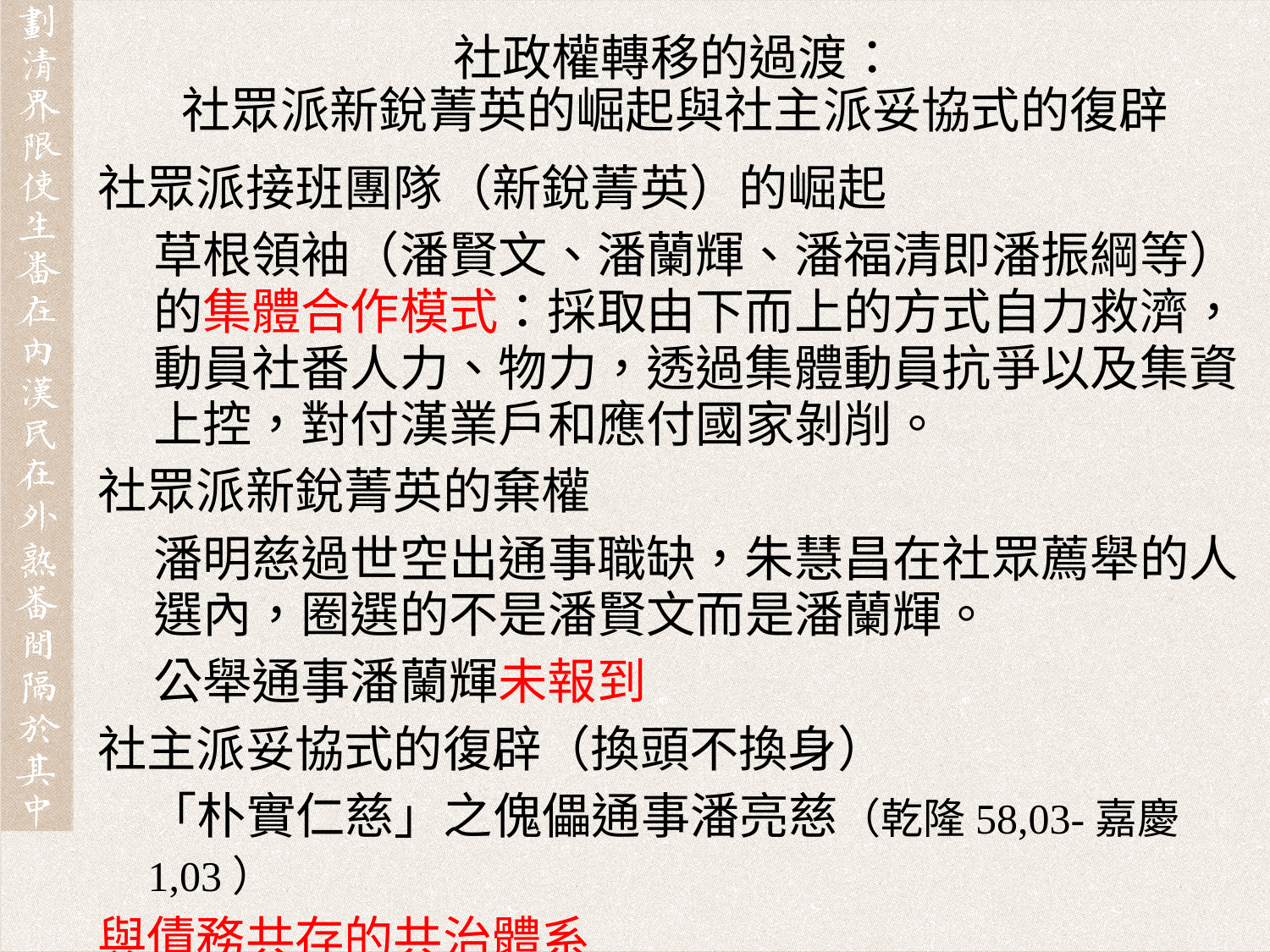

社政權轉移的過渡：
社眾派新銳菁英的崛起與社主派妥協式的復辟
社眾派接班團隊（新銳菁英）的崛起
草根領袖（潘賢文、潘蘭輝、潘福清即潘振綱等）的集體合作模式：採取由下而上的方式自力救濟，動員社番人力、物力，透過集體動員抗爭以及集資上控，對付漢業戶和應付國家剝削。
社眾派新銳菁英的棄權
潘明慈過世空出通事職缺，朱慧昌在社眾薦舉的人選內，圈選的不是潘賢文而是潘蘭輝。
公舉通事潘蘭輝未報到
社主派妥協式的復辟（換頭不換身）
	「朴實仁慈」之傀儡通事潘亮慈（乾隆58,03-嘉慶1,03）
與債務共存的共治體系